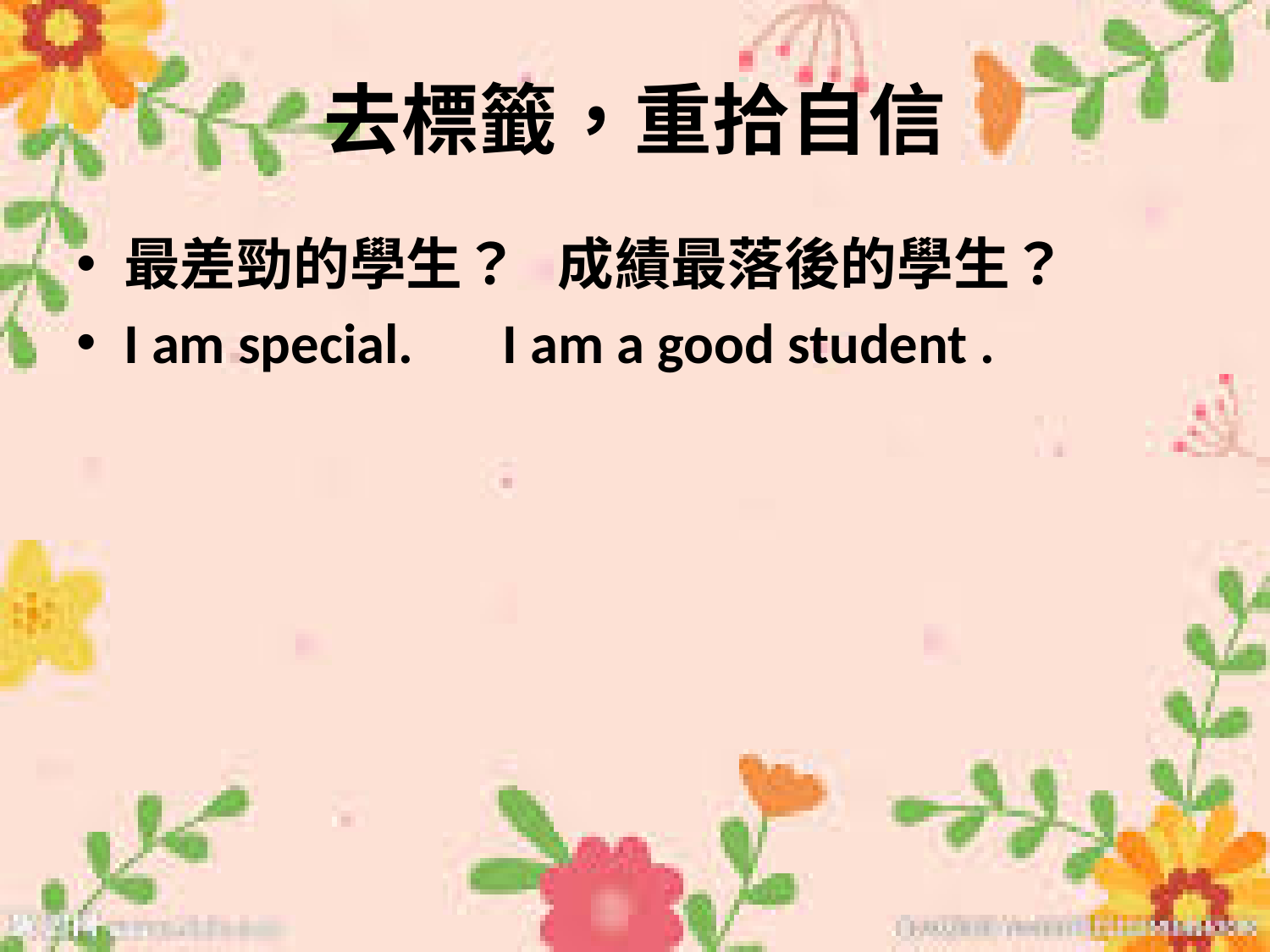

# 去標籤，重拾自信
最差勁的學生？   成績最落後的學生？
I am special.       I am a good student .